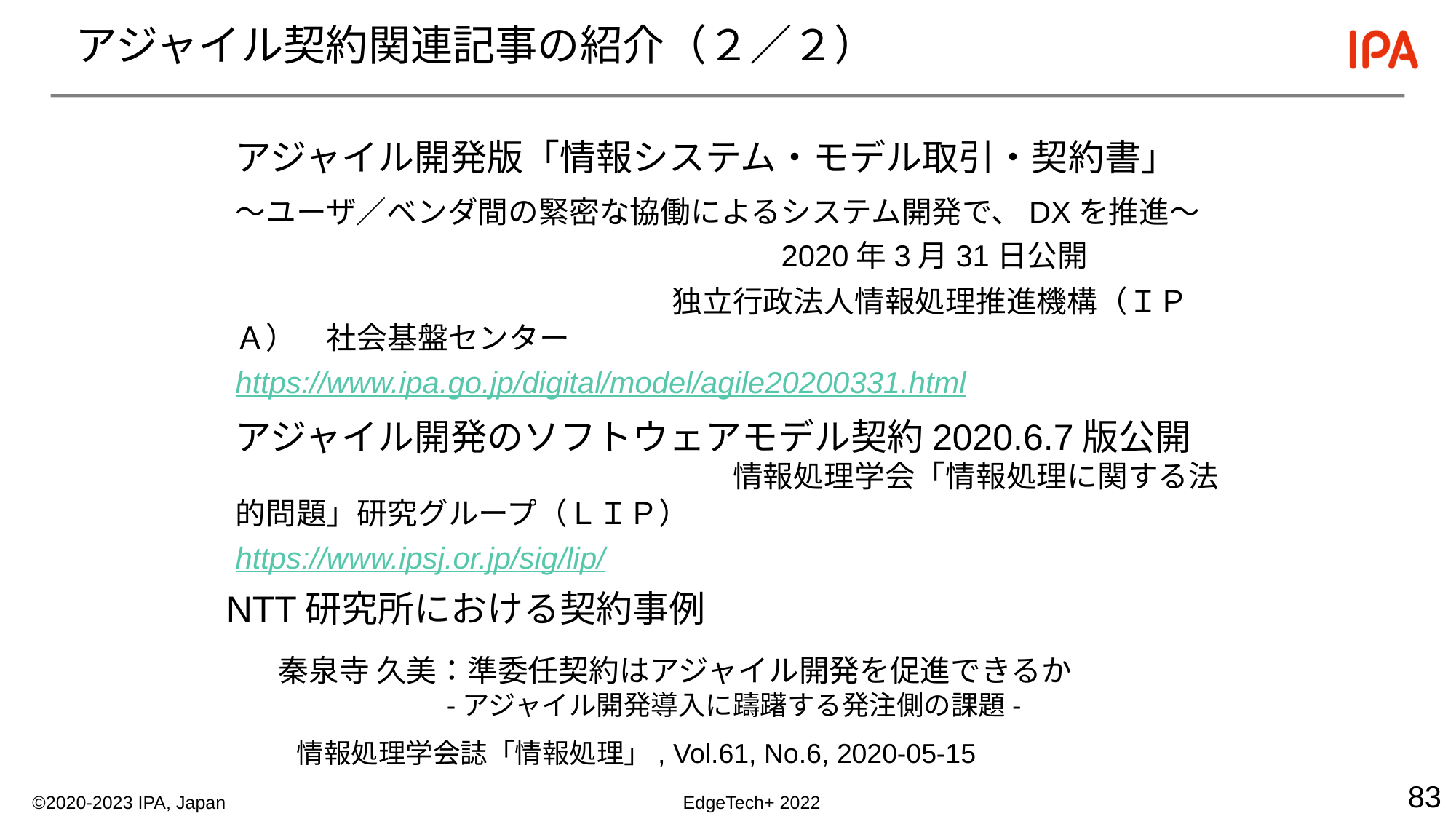

# アジャイル契約関連記事の紹介（２／２）
アジャイル開発版「情報システム・モデル取引・契約書」
～ユーザ／ベンダ間の緊密な協働によるシステム開発で、DXを推進～			　　			2020年3月31日公開
				独立行政法人情報処理推進機構（ＩＰＡ）　社会基盤センター
https://www.ipa.go.jp/digital/model/agile20200331.html
アジャイル開発のソフトウェアモデル契約2020.6.7版公開					　　情報処理学会「情報処理に関する法的問題」研究グループ（ＬＩＰ）
https://www.ipsj.or.jp/sig/lip/
NTT研究所における契約事例
秦泉寺 久美：準委任契約はアジャイル開発を促進できるか
                      -アジャイル開発導入に躊躇する発注側の課題-
情報処理学会誌「情報処理」, Vol.61, No.6, 2020-05-15
©2020-2023 IPA, Japan
EdgeTech+ 2022